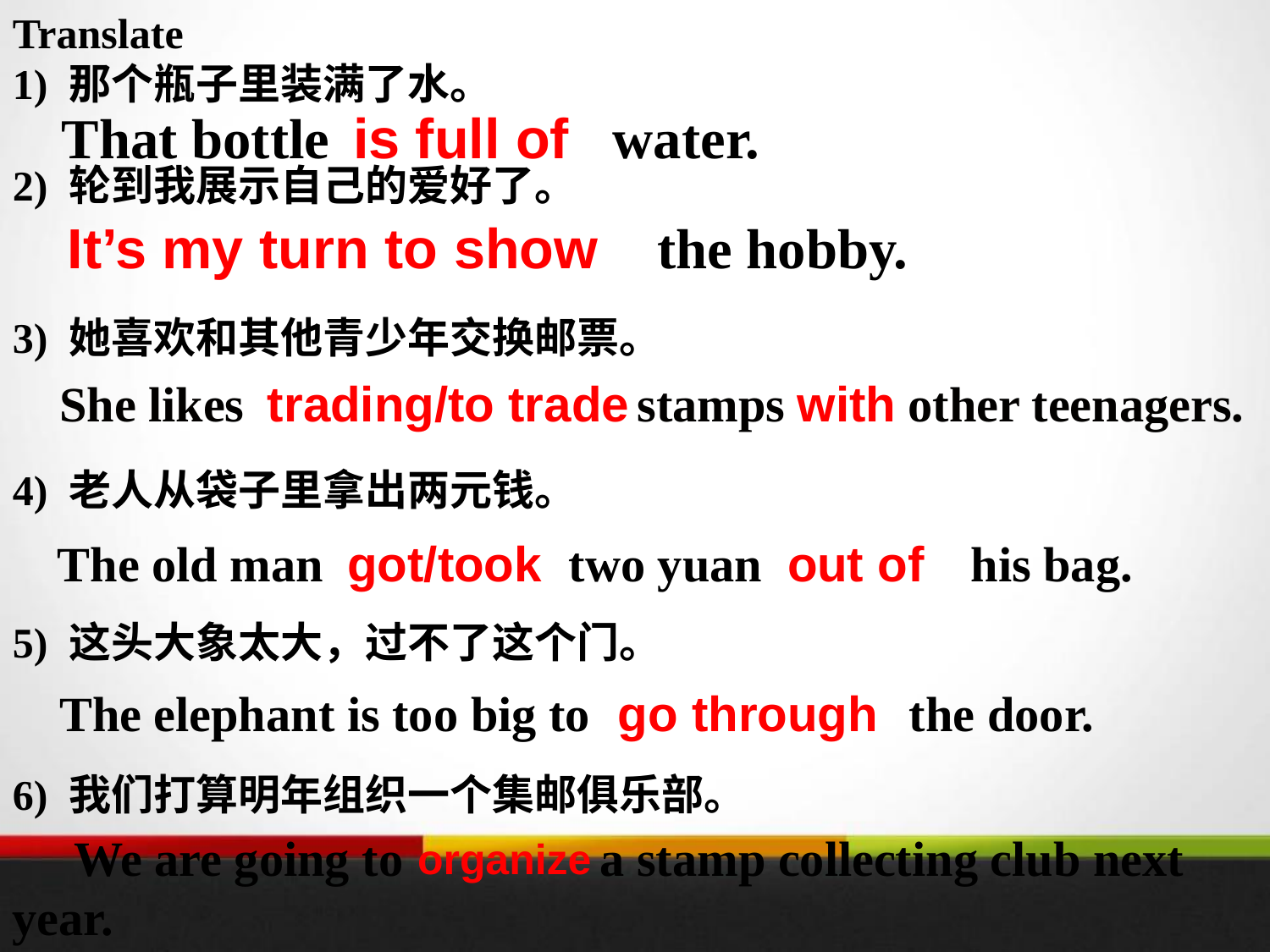

Translate
1) 那个瓶子里装满了水。

2) 轮到我展示自己的爱好了。

3) 她喜欢和其他青少年交换邮票。

4) 老人从袋子里拿出两元钱。

5) 这头大象太大，过不了这个门。

6) 我们打算明年组织一个集邮俱乐部。

 That bottle                    water.
 is full of
                                           the hobby.
It’s my turn to show
 She likes                                stamps          other teenagers.
trading/to trade
with
The old man                    two yuan                 his bag.
got/took
out of
 The elephant is too big to                          the door.
go through

     We are going to                a stamp collecting club next year.
organize